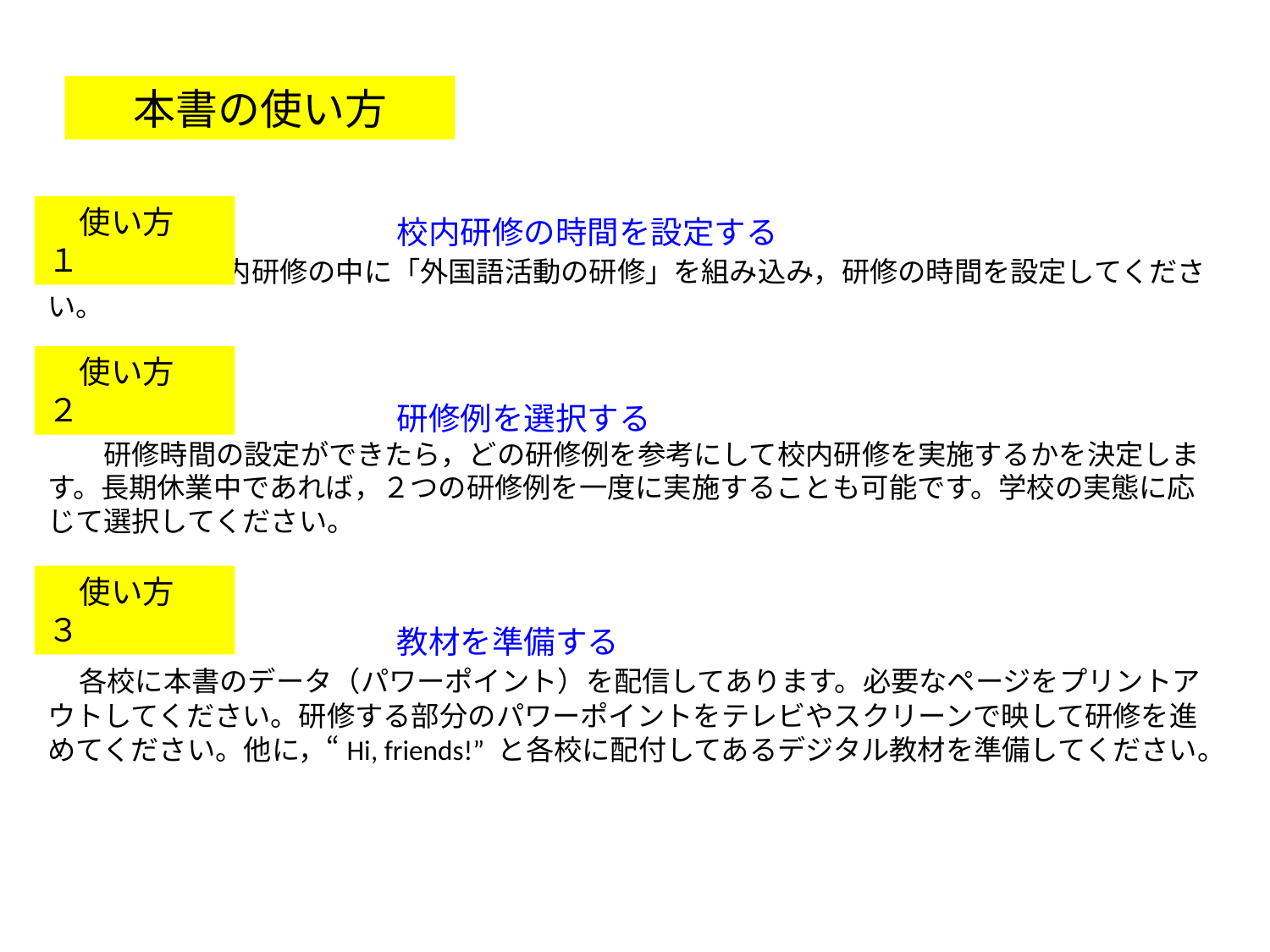

本書の使い方
　使い方　１
　　　　　　　　　　　校内研修の時間を設定する
　　学校の校内研修の中に「外国語活動の研修」を組み込み，研修の時間を設定してください。

　　　　　　　　　　　研修例を選択する
　　研修時間の設定ができたら，どの研修例を参考にして校内研修を実施するかを決定します。長期休業中であれば，２つの研修例を一度に実施することも可能です。学校の実態に応じて選択してください。

　　　　　　　　　　　教材を準備する
　各校に本書のデータ（パワーポイント）を配信してあります。必要なページをプリントアウトしてください。研修する部分のパワーポイントをテレビやスクリーンで映して研修を進めてください。他に，“Hi, friends!” と各校に配付してあるデジタル教材を準備してください。

　使い方　２
　使い方　３